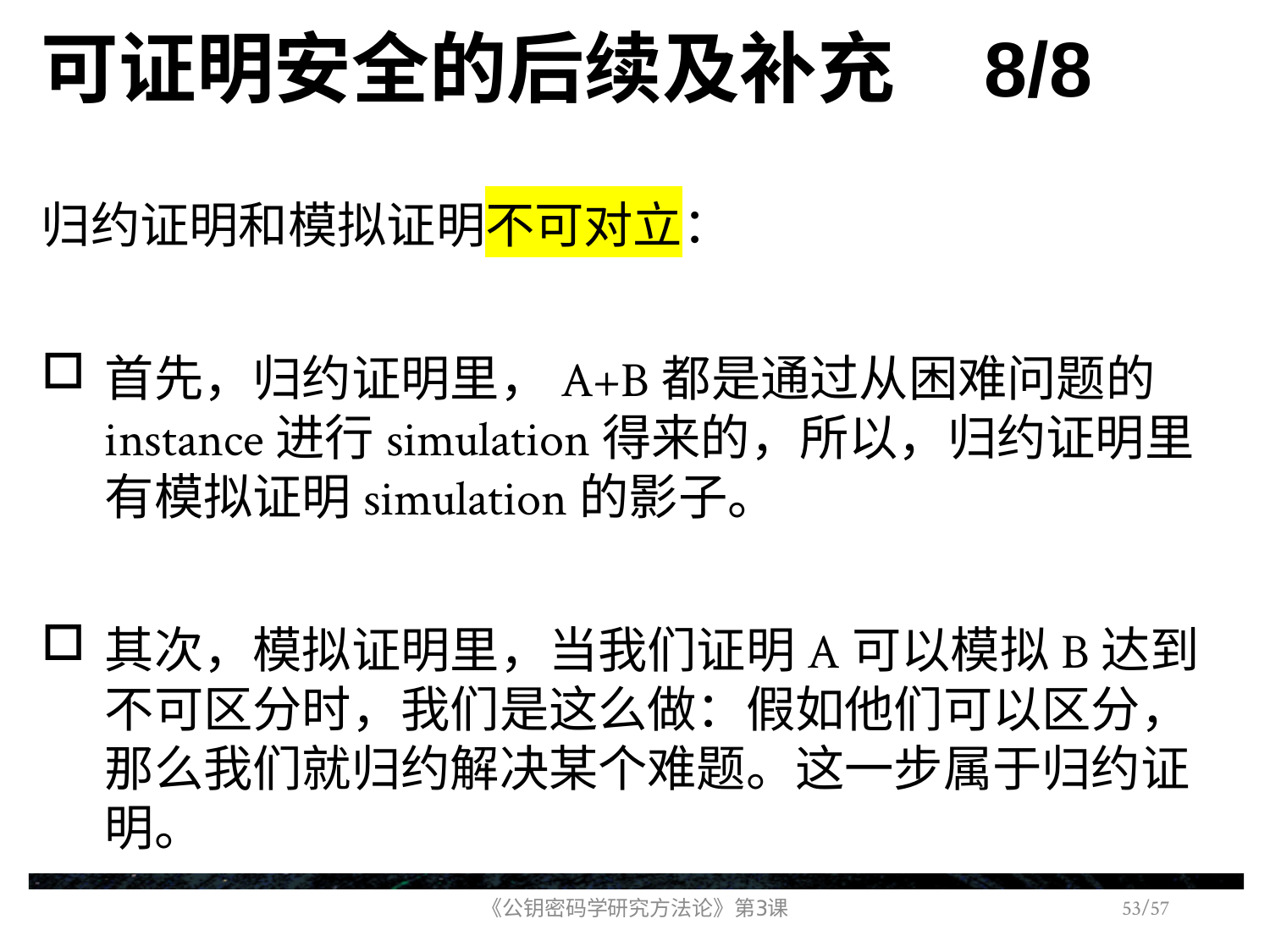

# 可证明安全的后续及补充    8/8
归约证明和模拟证明不可对立：

首先，归约证明里，A+B都是通过从困难问题的instance进行simulation得来的，所以，归约证明里有模拟证明simulation的影子。

其次，模拟证明里，当我们证明A可以模拟B达到不可区分时，我们是这么做：假如他们可以区分，那么我们就归约解决某个难题。这一步属于归约证明。
《公钥密码学研究方法论》第3课
53/57